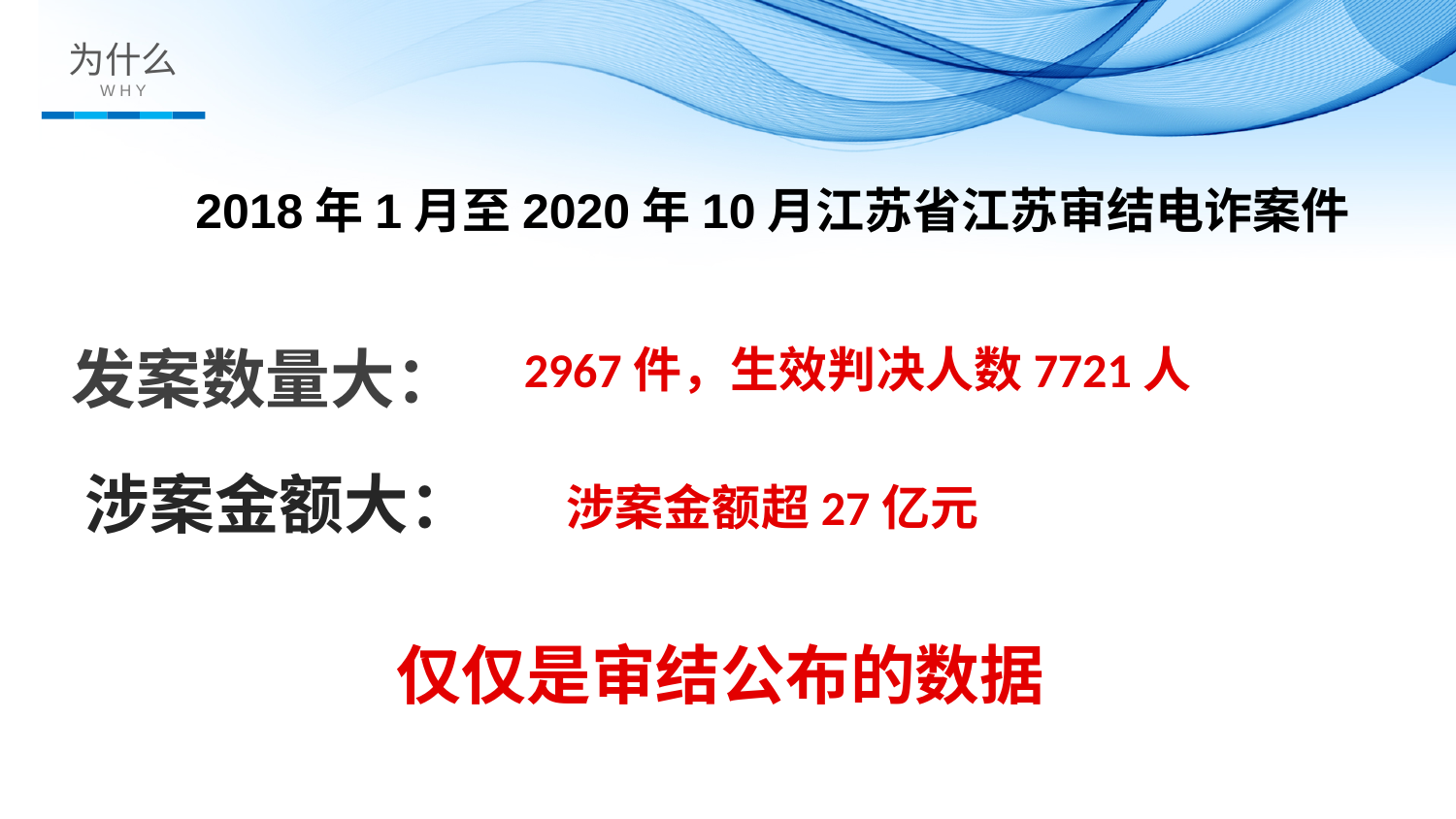

为什么
W H Y

2018年1月至2020年10月江苏省江苏审结电诈案件

发案数量大：
2967件，生效判决人数7721人
涉案金额大：
涉案金额超27亿元
仅仅是审结公布的数据
延迟符